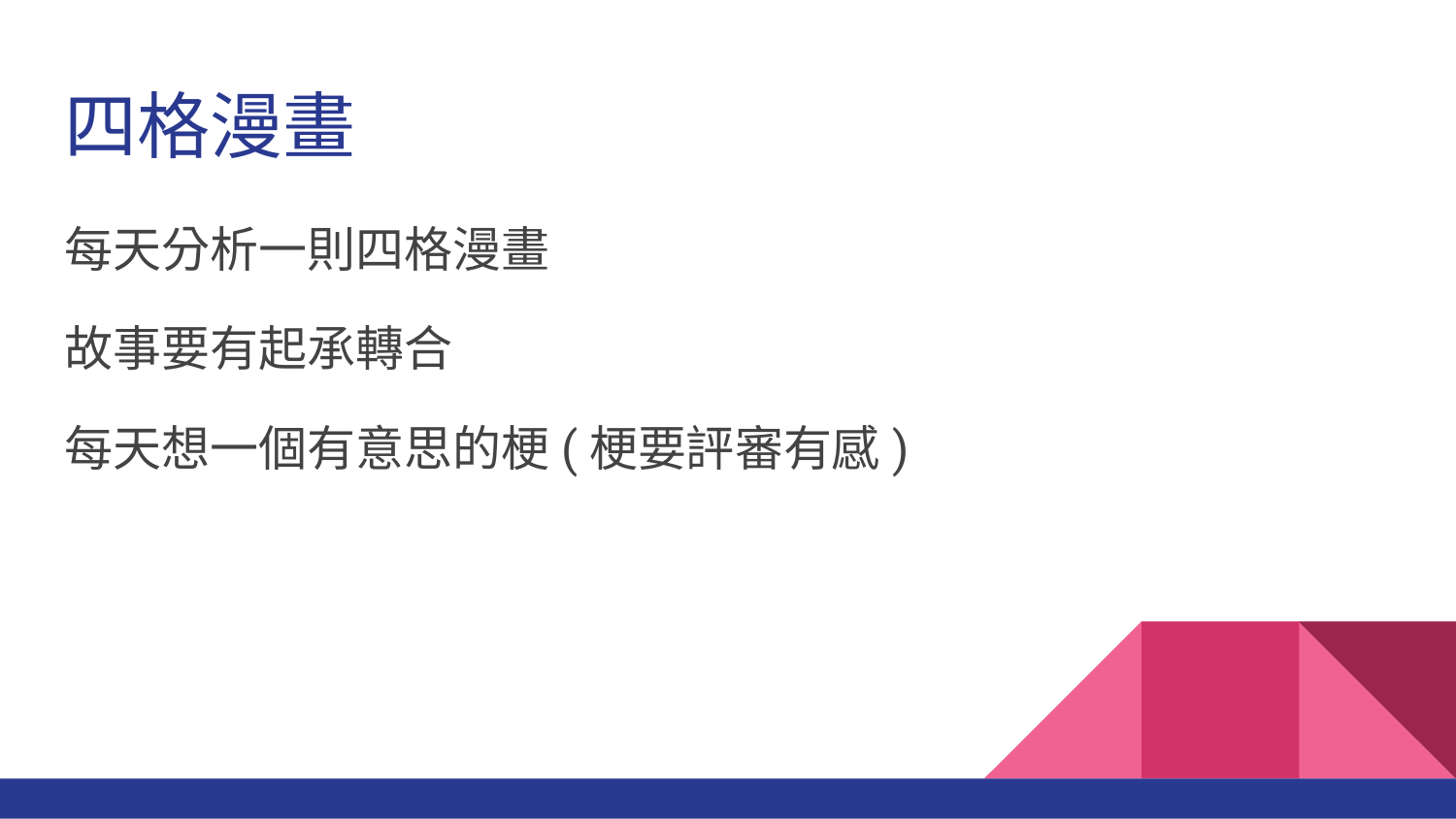

# 四格漫畫
每天分析一則四格漫畫
故事要有起承轉合
每天想一個有意思的梗(梗要評審有感)